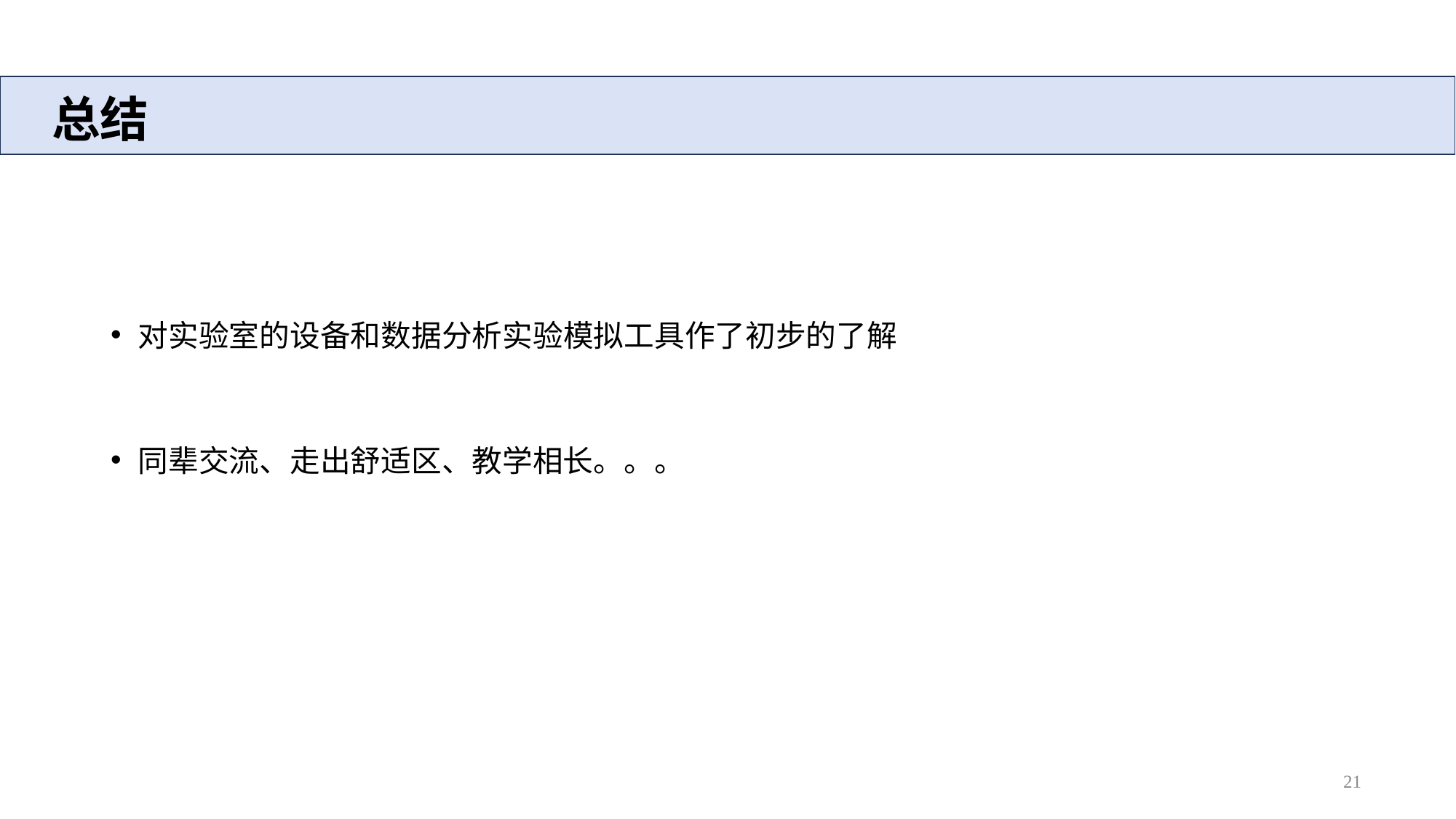

# 总结

对实验室的设备和数据分析实验模拟工具作了初步的了解

同辈交流、走出舒适区、教学相长。。。
21